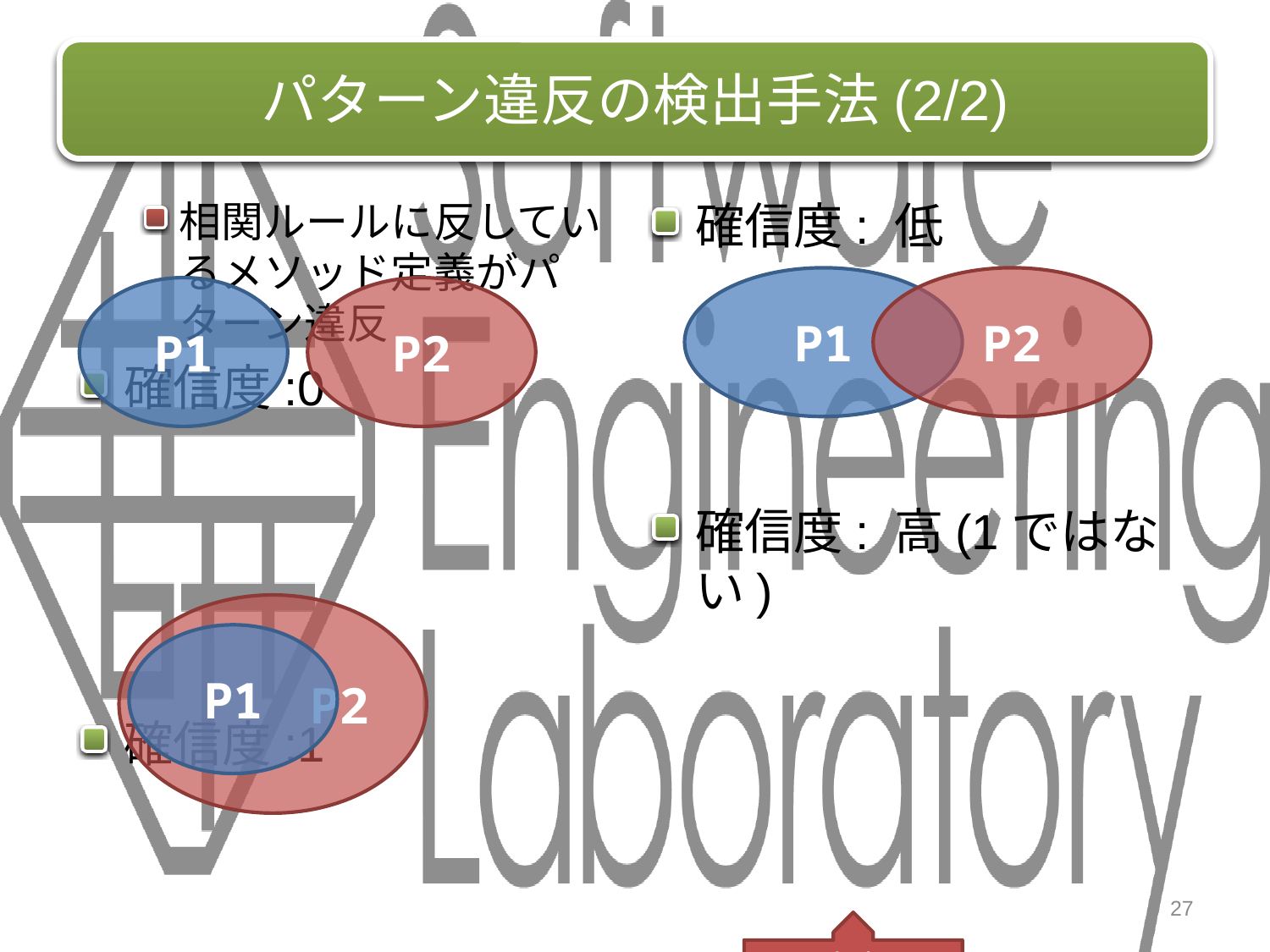

# パターン違反の検出手法(2/2)
相関ルールに反しているメソッド定義がパターン違反
確信度:0

確信度:1

確信度: 低

確信度: 高(1ではない)

P1
P2
P1
P2
P2
P1
27
大事